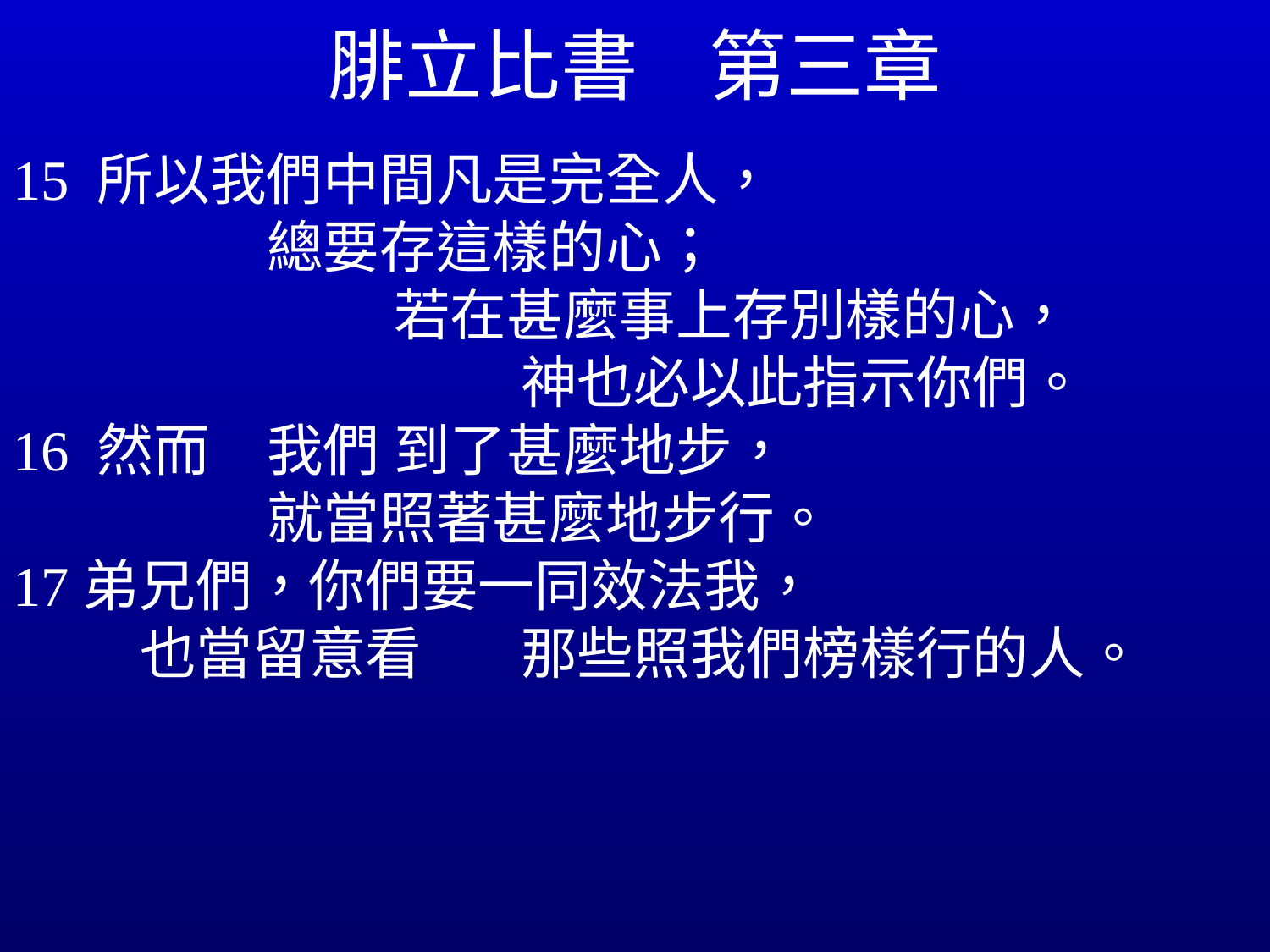

# 腓立比書	第三章
15 所以我們中間凡是完全人，					總要存這樣的心；							若在甚麼事上存別樣的心，					神也必以此指示你們。
16 然而	我們	到了甚麼地步，					就當照著甚麼地步行。
17弟兄們，你們要一同效法我，
也當留意看	那些照我們榜樣行的人。